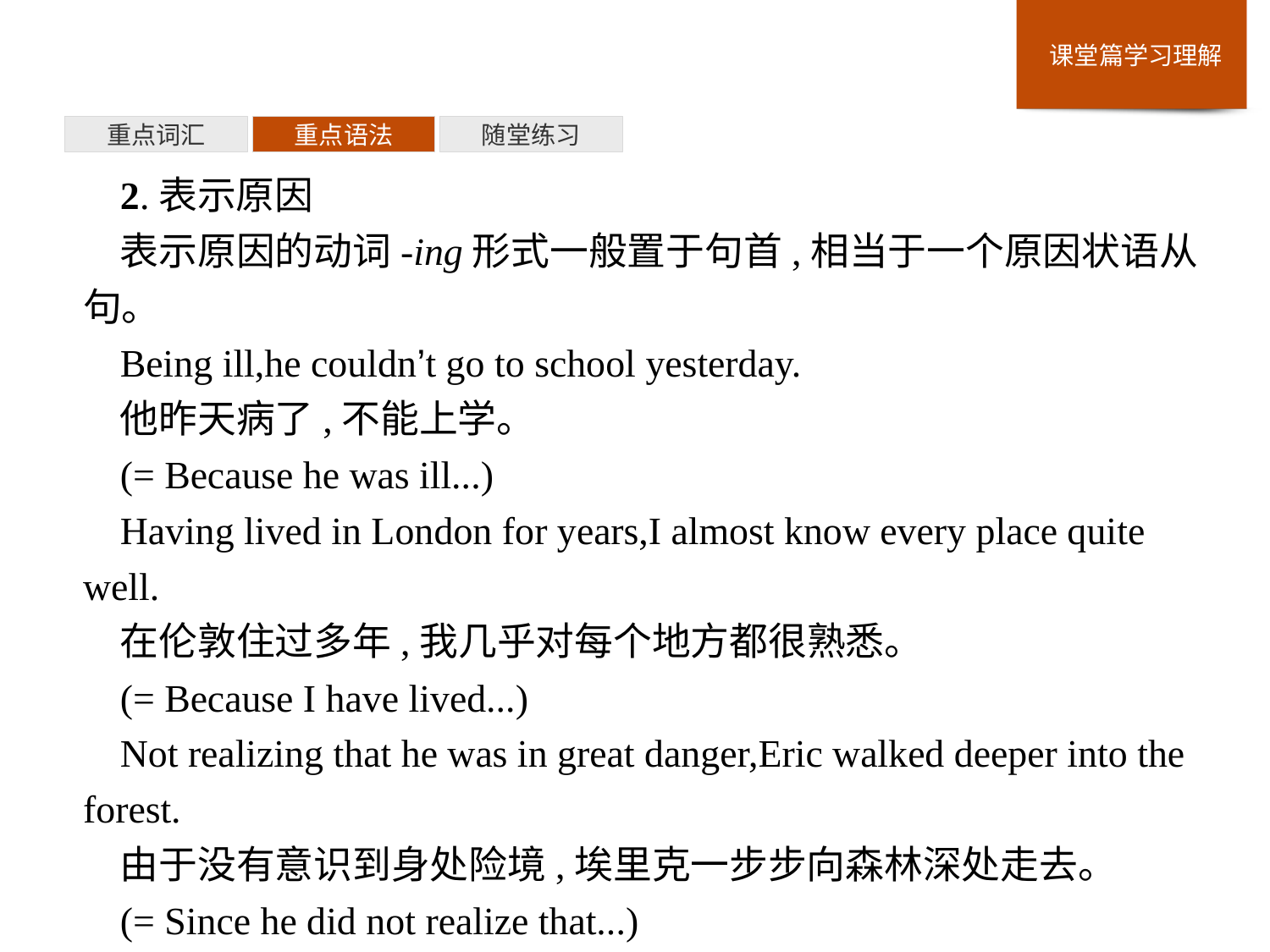

重点词汇
重点语法
随堂练习
2.表示原因
表示原因的动词-ing形式一般置于句首,相当于一个原因状语从句。
Being ill,he couldn’t go to school yesterday.
他昨天病了,不能上学。
(= Because he was ill...)
Having lived in London for years,I almost know every place quite well.
在伦敦住过多年,我几乎对每个地方都很熟悉。
(= Because I have lived...)
Not realizing that he was in great danger,Eric walked deeper into the forest.
由于没有意识到身处险境,埃里克一步步向森林深处走去。
(= Since he did not realize that...)